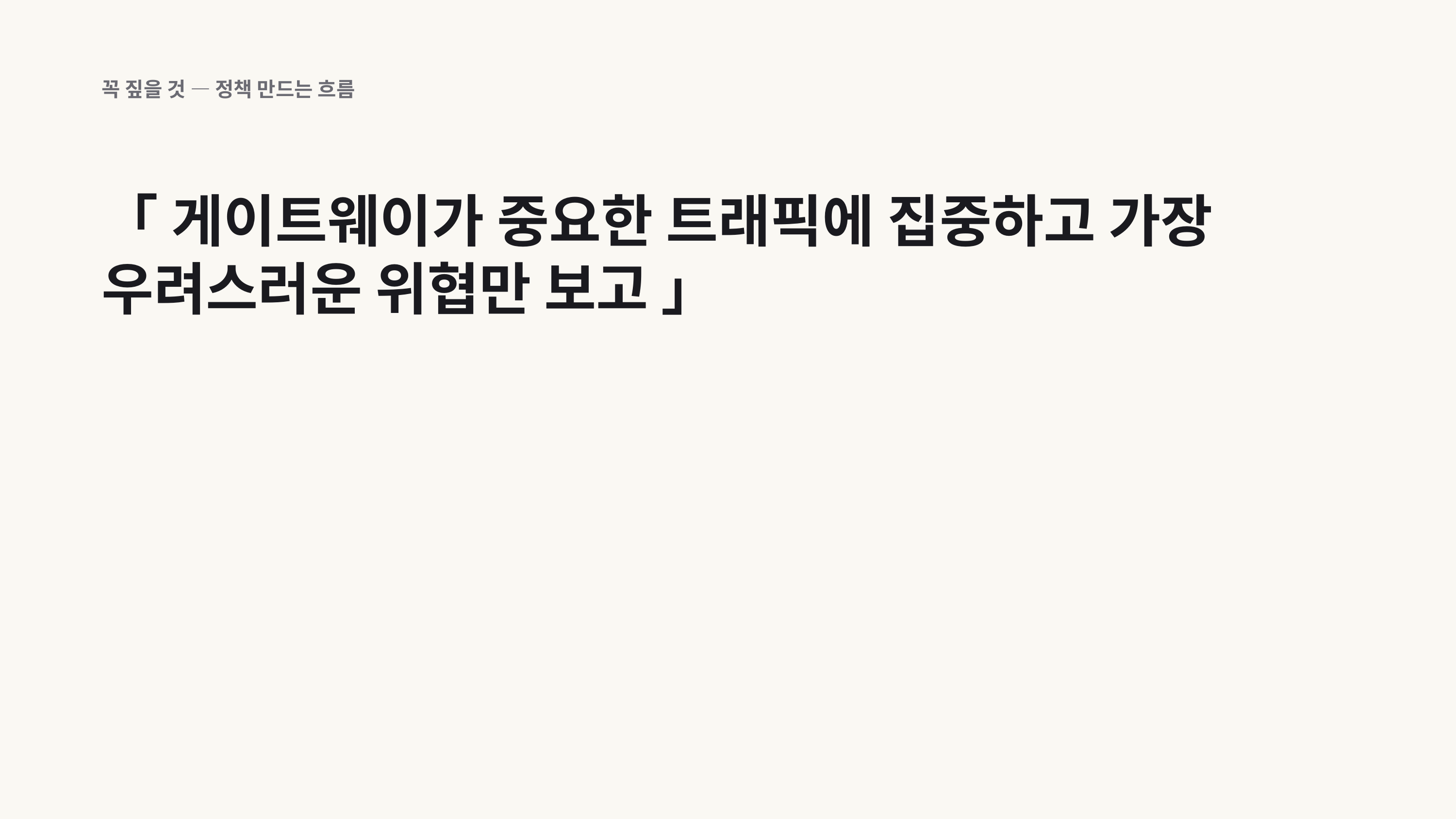

꼭 짚을 것 — 정책 만드는 흐름
「 게이트웨이가 중요한 트래픽에 집중하고 가장 우려스러운 위협만 보고 」